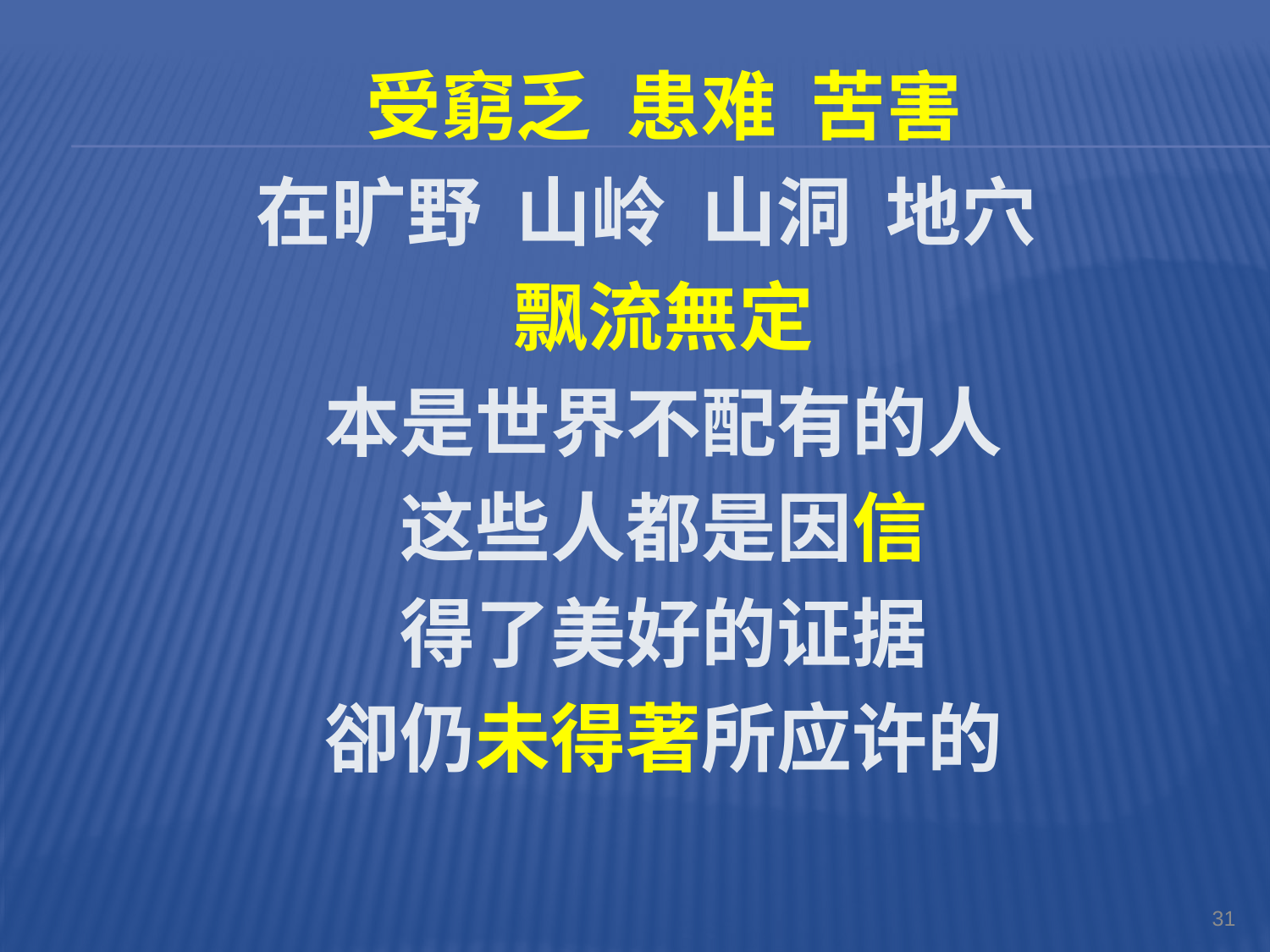

受窮乏  患难  苦害
在旷野  山岭  山洞  地穴
飘流無定
本是世界不配有的人
这些人都是因信
得了美好的证据
卻仍未得著所应许的

31